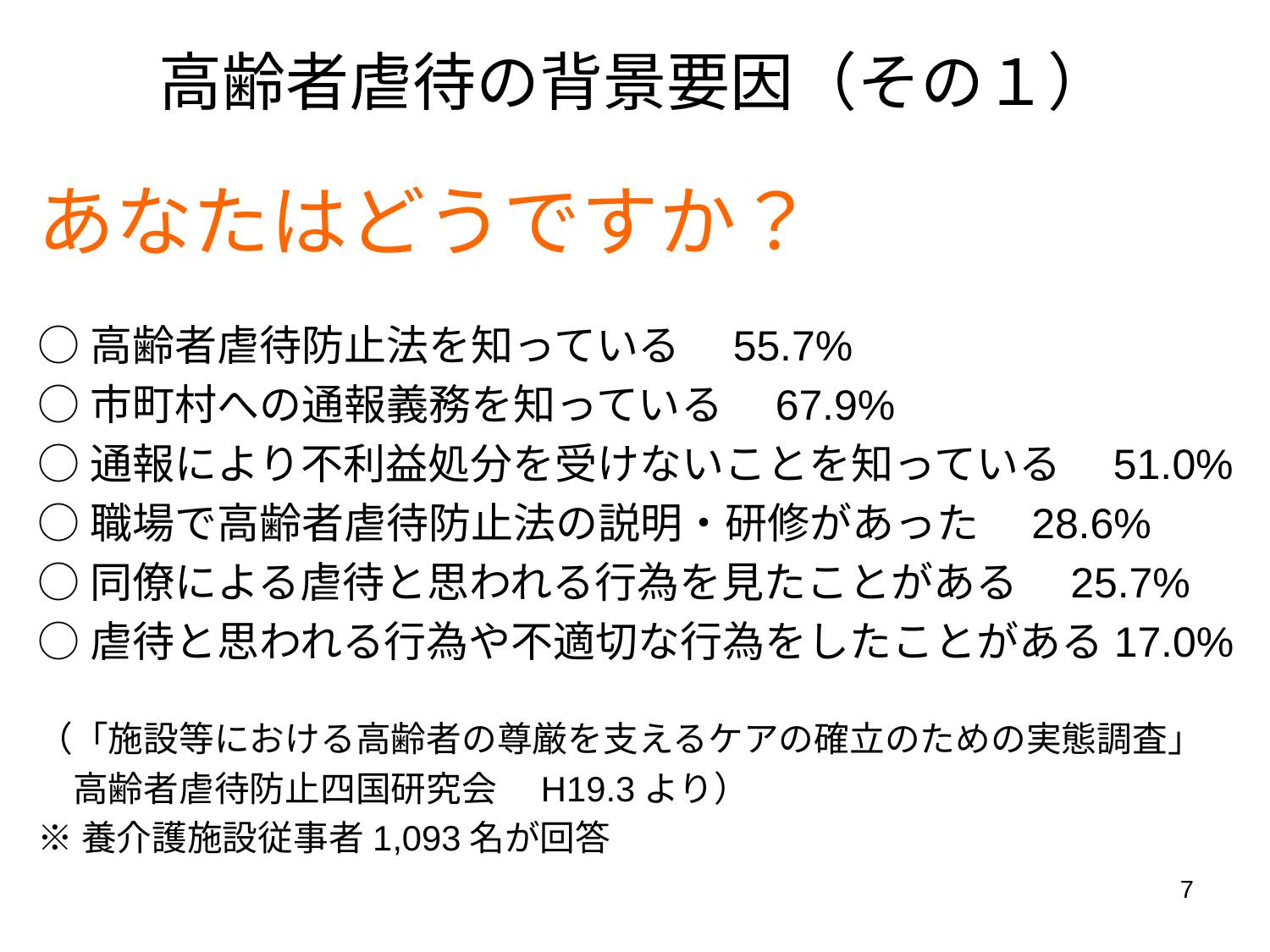

# 高齢者虐待の背景要因（その１）
あなたはどうですか？

○高齢者虐待防止法を知っている　55.7%
○市町村への通報義務を知っている　67.9%
○通報により不利益処分を受けないことを知っている　51.0%
○職場で高齢者虐待防止法の説明・研修があった　28.6%
○同僚による虐待と思われる行為を見たことがある　25.7%
○虐待と思われる行為や不適切な行為をしたことがある17.0%

（「施設等における高齢者の尊厳を支えるケアの確立のための実態調査」
　高齢者虐待防止四国研究会　H19.3より）
※養介護施設従事者1,093名が回答

7